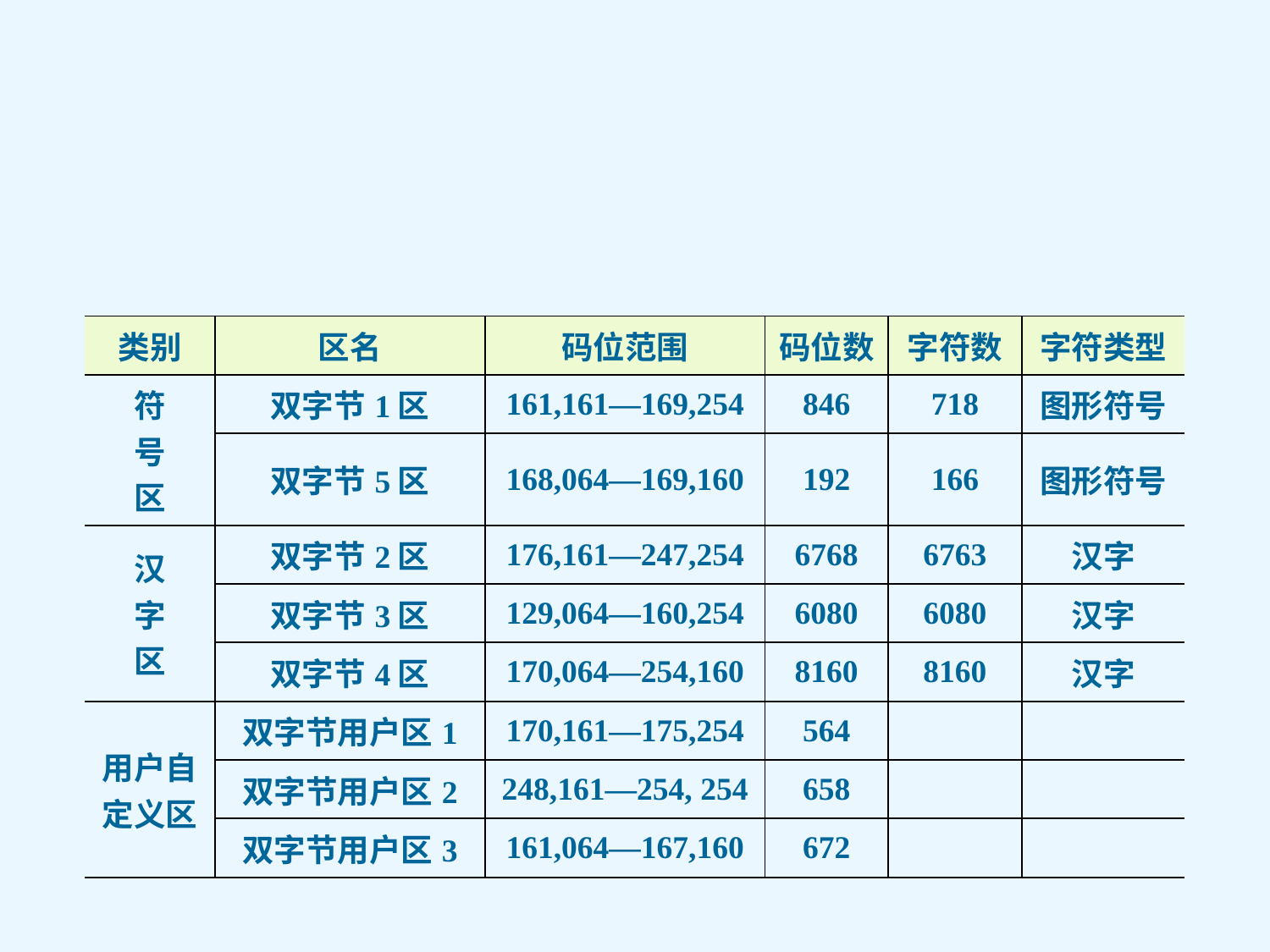

#

| 类别 | 区名 | 码位范围 | 码位数 | 字符数 | 字符类型 |
| --- | --- | --- | --- | --- | --- |
| 符 号 区 | 双字节1区 | 161,161—169,254 | 846 | 718 | 图形符号 |
|  | 双字节5区 | 168,064—169,160 | 192 | 166 | 图形符号 |
| 汉 字 区 | 双字节2区 | 176,161—247,254 | 6768 | 6763 | 汉字 |
|  | 双字节3区 | 129,064—160,254 | 6080 | 6080 | 汉字 |
|  | 双字节4区 | 170,064—254,160 | 8160 | 8160 | 汉字 |
| 用户自 定义区 | 双字节用户区1 | 170,161—175,254 | 564 |  |  |
|  | 双字节用户区2 | 248,161—254, 254 | 658 |  |  |
|  | 双字节用户区3 | 161,064—167,160 | 672 |  |  |